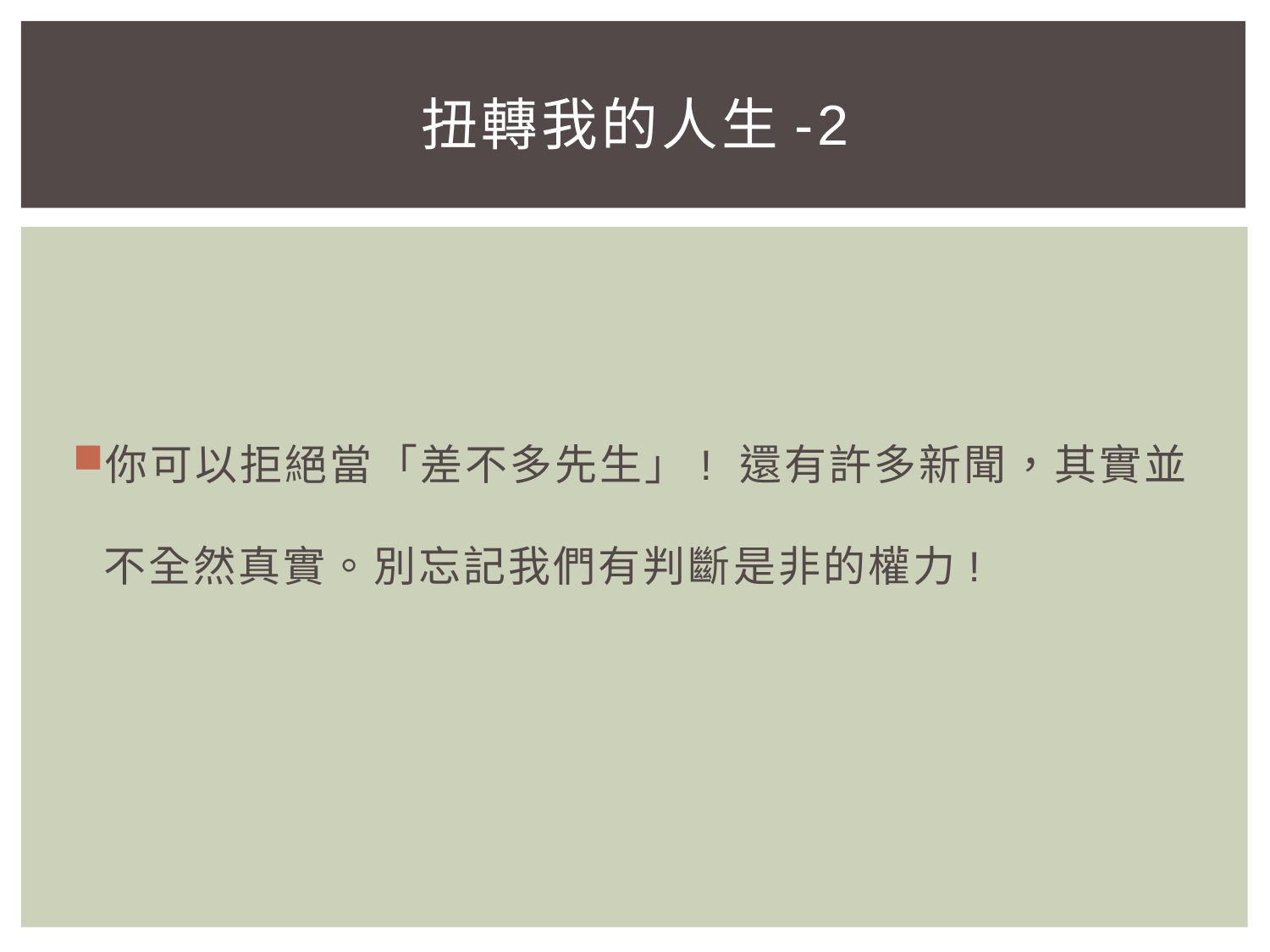

# 扭轉我的人生-2

你可以拒絕當「差不多先生」! 還有許多新聞，其實並不全然真實。別忘記我們有判斷是非的權力!